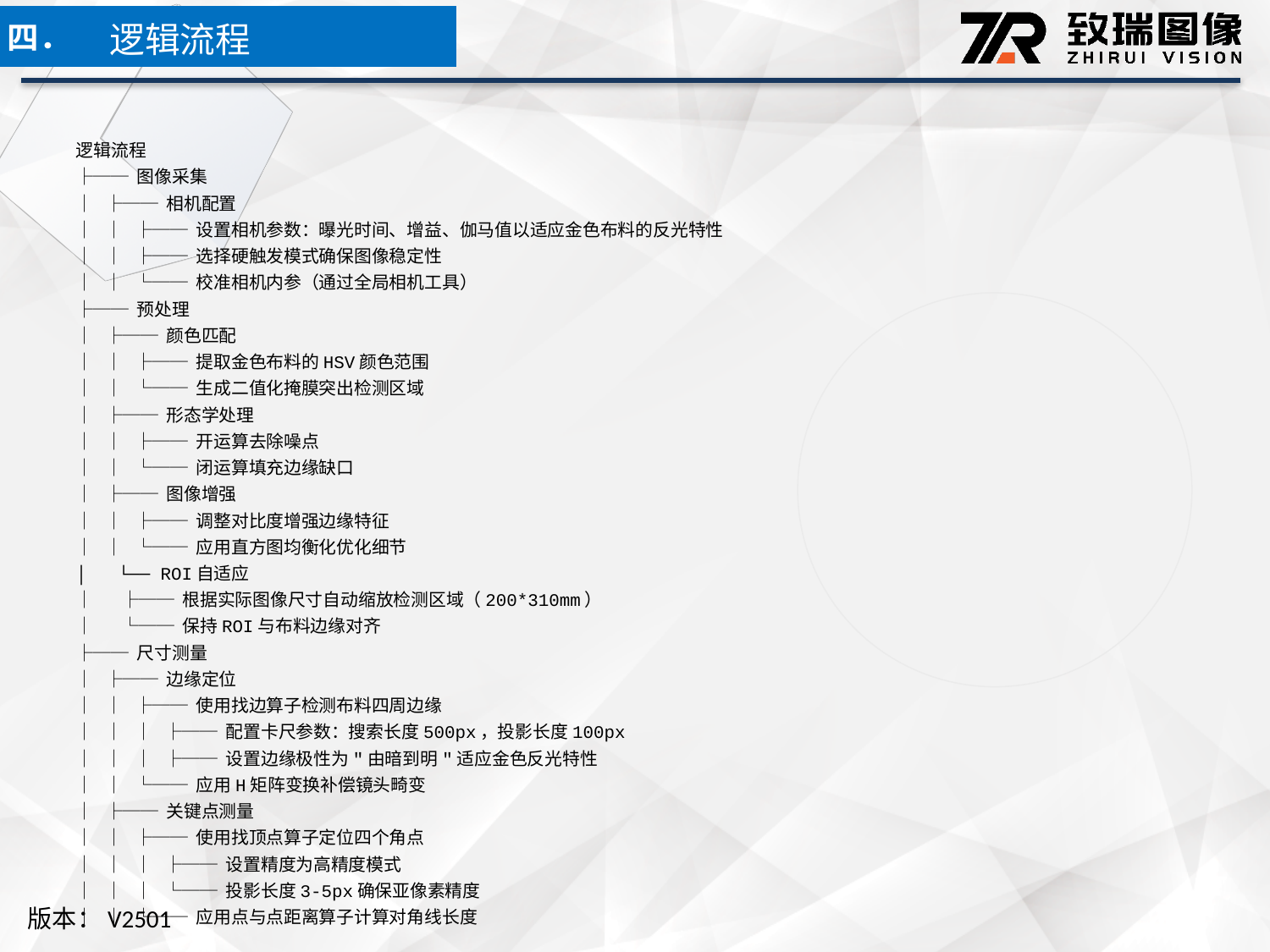

逻辑流程
四．

逻辑流程
├── 图像采集
│   ├── 相机配置
│   │   ├── 设置相机参数：曝光时间、增益、伽马值以适应金色布料的反光特性
│   │   ├── 选择硬触发模式确保图像稳定性
│   │   └── 校准相机内参（通过全局相机工具）
├── 预处理
│   ├── 颜色匹配
│   │   ├── 提取金色布料的HSV颜色范围
│   │   └── 生成二值化掩膜突出检测区域
│   ├── 形态学处理
│   │   ├── 开运算去除噪点
│   │   └── 闭运算填充边缘缺口
│   ├── 图像增强
│   │   ├── 调整对比度增强边缘特征
│   │   └── 应用直方图均衡化优化细节
│   └── ROI自适应
│       ├── 根据实际图像尺寸自动缩放检测区域（200*310mm）
│       └── 保持ROI与布料边缘对齐
├── 尺寸测量
│   ├── 边缘定位
│   │   ├── 使用找边算子检测布料四周边缘
│   │   │   ├── 配置卡尺参数：搜索长度500px，投影长度100px
│   │   │   ├── 设置边缘极性为"由暗到明"适应金色反光特性
│   │   └── 应用H矩阵变换补偿镜头畸变
│   ├── 关键点测量
│   │   ├── 使用找顶点算子定位四个角点
│   │   │   ├── 设置精度为高精度模式
│   │   │   └── 投影长度3-5px确保亚像素精度
│   │   └── 应用点与点距离算子计算对角线长度